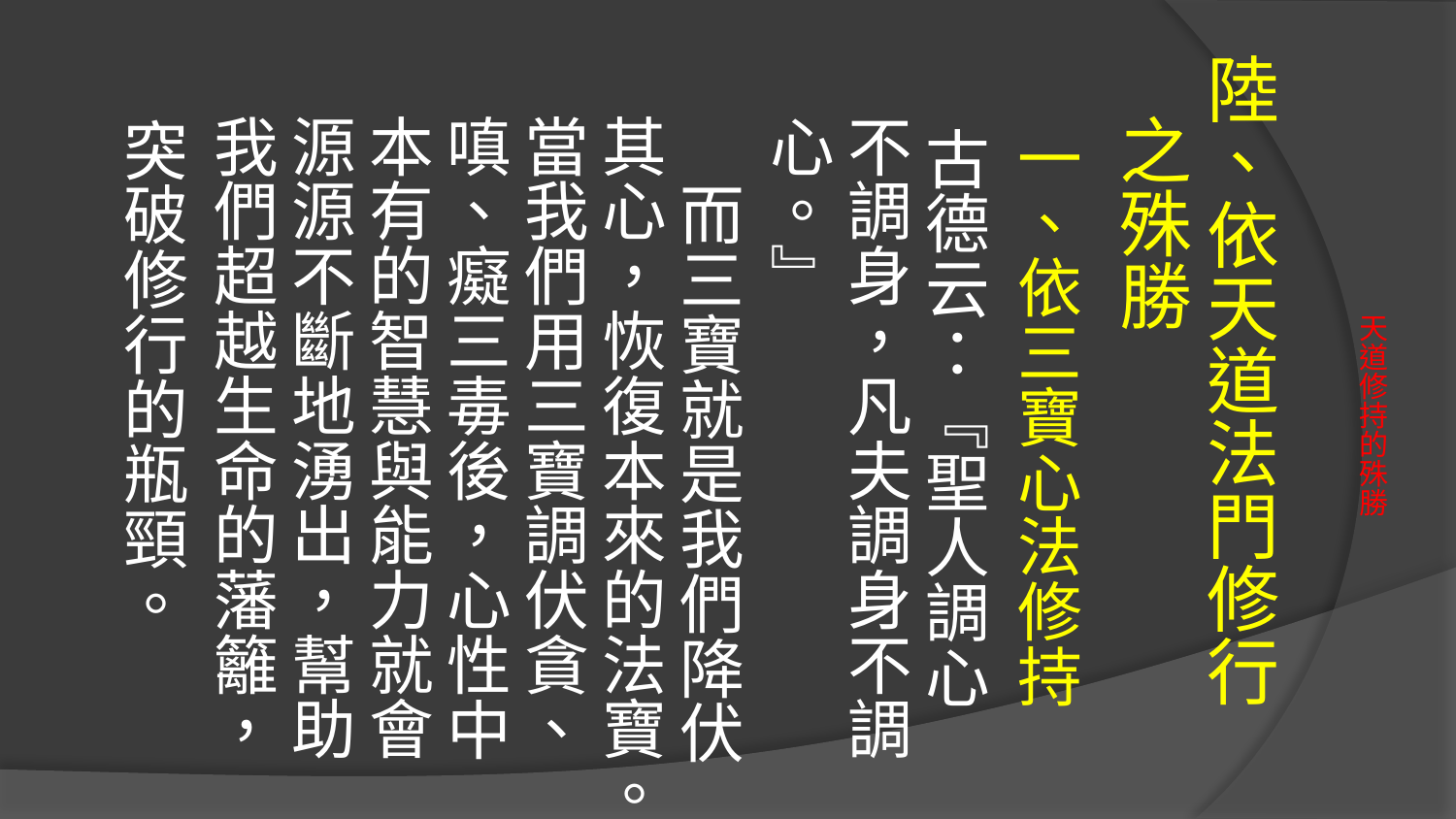

陸、依天道法門修行之殊勝
　一、依三寶心法修持
    古德云：﹃聖人調心不調身，凡夫調身不調心。﹄
　　而三寶就是我們降伏其心，恢復本來的法寶。當我們用三寶調伏貪、嗔、癡三毒後，心性中本有的智慧與能力就會源源不斷地湧出，幫助我們超越生命的藩籬，
　突破修行的瓶頸。

# 天道修持的殊勝